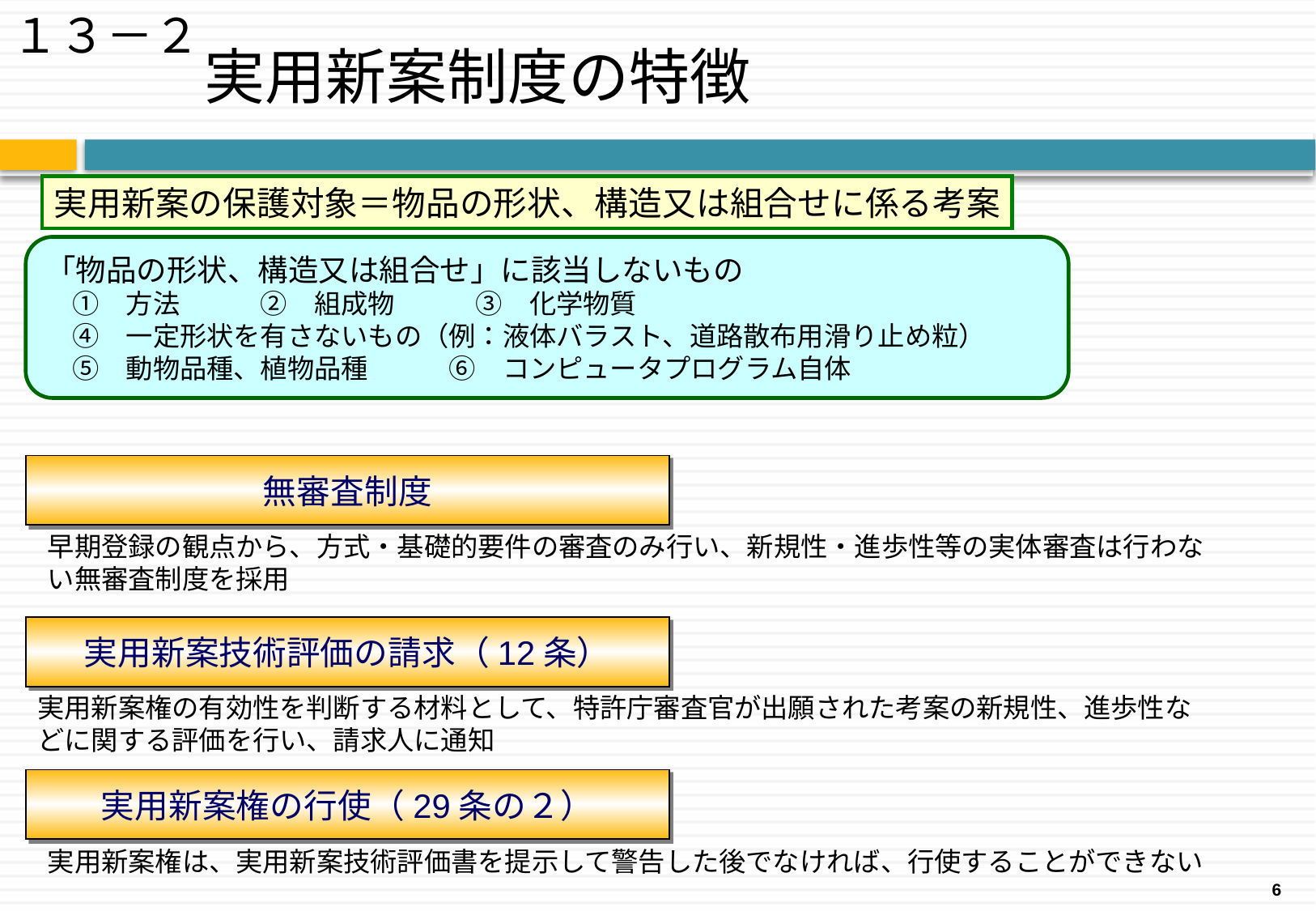

１３－２
# 実用新案制度の特徴
実用新案の保護対象＝物品の形状、構造又は組合せに係る考案
「物品の形状、構造又は組合せ」に該当しないもの
　①　方法　　　②　組成物　　　③　化学物質
　④　一定形状を有さないもの（例：液体バラスト、道路散布用滑り止め粒）
　⑤　動物品種、植物品種　　　⑥　コンピュータプログラム自体
無審査制度
早期登録の観点から、方式・基礎的要件の審査のみ行い、新規性・進歩性等の実体審査は行わない無審査制度を採用
実用新案技術評価の請求（12条）
実用新案権の有効性を判断する材料として、特許庁審査官が出願された考案の新規性、進歩性などに関する評価を行い、請求人に通知
実用新案権の行使（29条の２）
実用新案権は、実用新案技術評価書を提示して警告した後でなければ、行使することができない
6